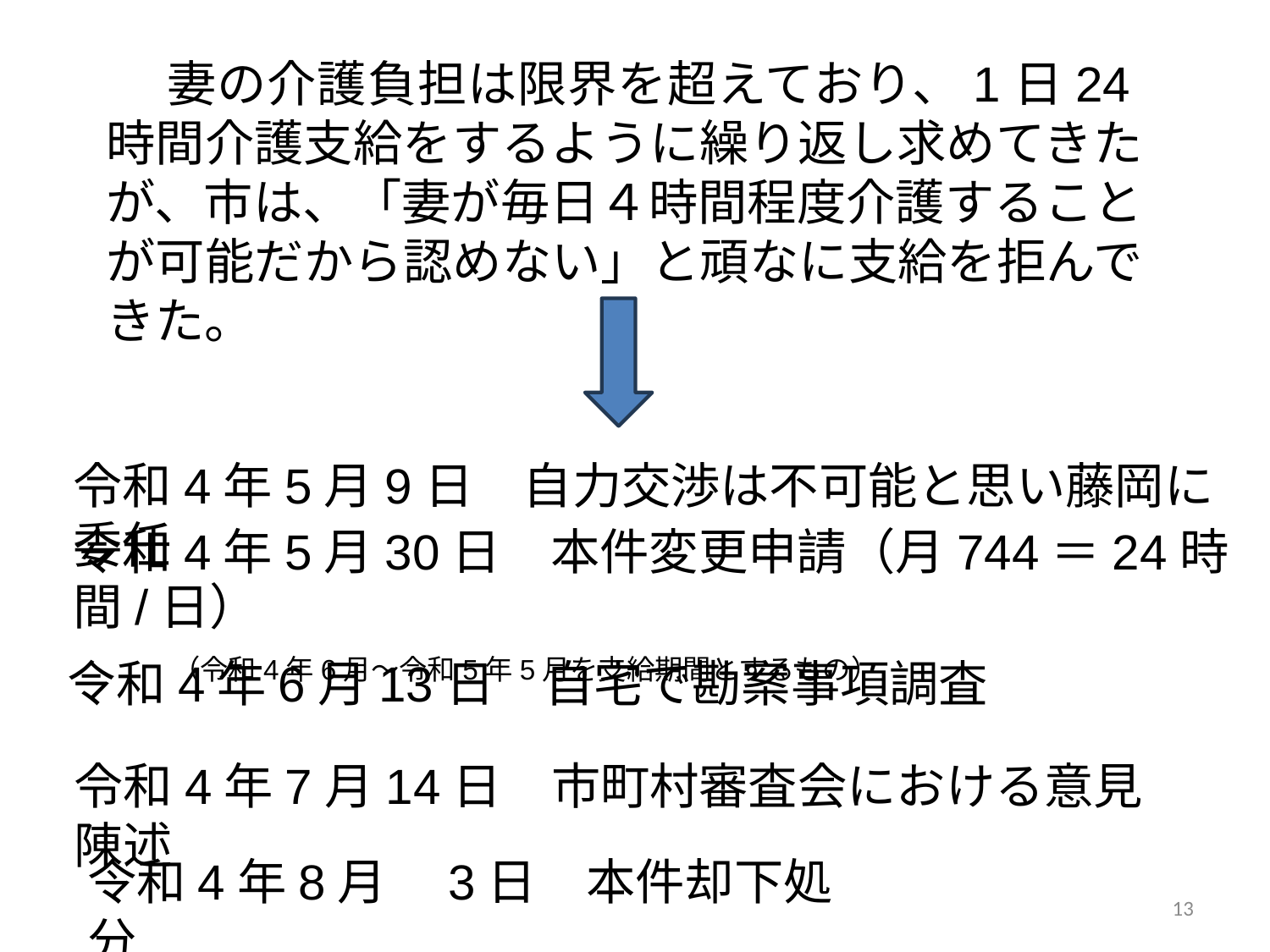

妻の介護負担は限界を超えており、1日24時間介護支給をするように繰り返し求めてきたが、市は、「妻が毎日４時間程度介護することが可能だから認めない」と頑なに支給を拒んできた。

令和4年5月9日　自力交渉は不可能と思い藤岡に委任
令和4年5月30日　本件変更申請（月744＝24時間/日）
　　（令和4年6月～令和5年5月を支給期間とするもの）
令和4年6月13日　自宅で勘案事項調査
令和4年7月14日　市町村審査会における意見陳述
令和4年8月　3日　本件却下処分
13